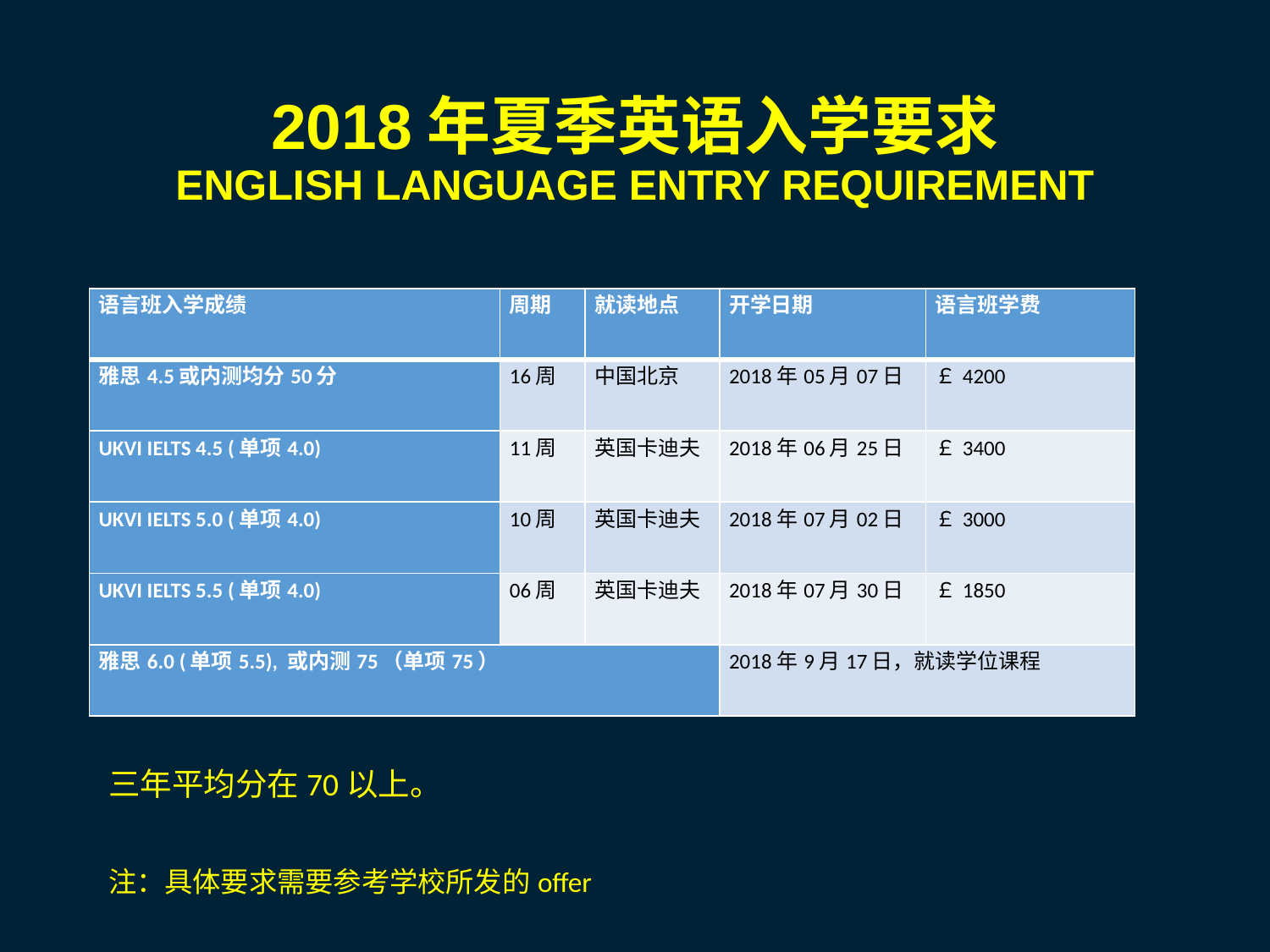

2018年夏季英语入学要求
ENGLISH LANGUAGE ENTRY REQUIREMENT
| 语言班入学成绩 | 周期 | 就读地点 | 开学日期 | 语言班学费 |
| --- | --- | --- | --- | --- |
| 雅思4.5或内测均分50分 | 16周 | 中国北京 | 2018年05月07日 | ￡4200 |
| UKVI IELTS 4.5 (单项4.0) | 11周 | 英国卡迪夫 | 2018年06月25日 | ￡3400 |
| UKVI IELTS 5.0 (单项4.0) | 10周 | 英国卡迪夫 | 2018年07月02日 | ￡3000 |
| UKVI IELTS 5.5 (单项4.0) | 06周 | 英国卡迪夫 | 2018年07月30日 | ￡1850 |
| 雅思6.0 (单项5.5), 或内测75（单项75） |  |  | 2018年9月17日，就读学位课程 |  |
三年平均分在70以上。
注：具体要求需要参考学校所发的offer